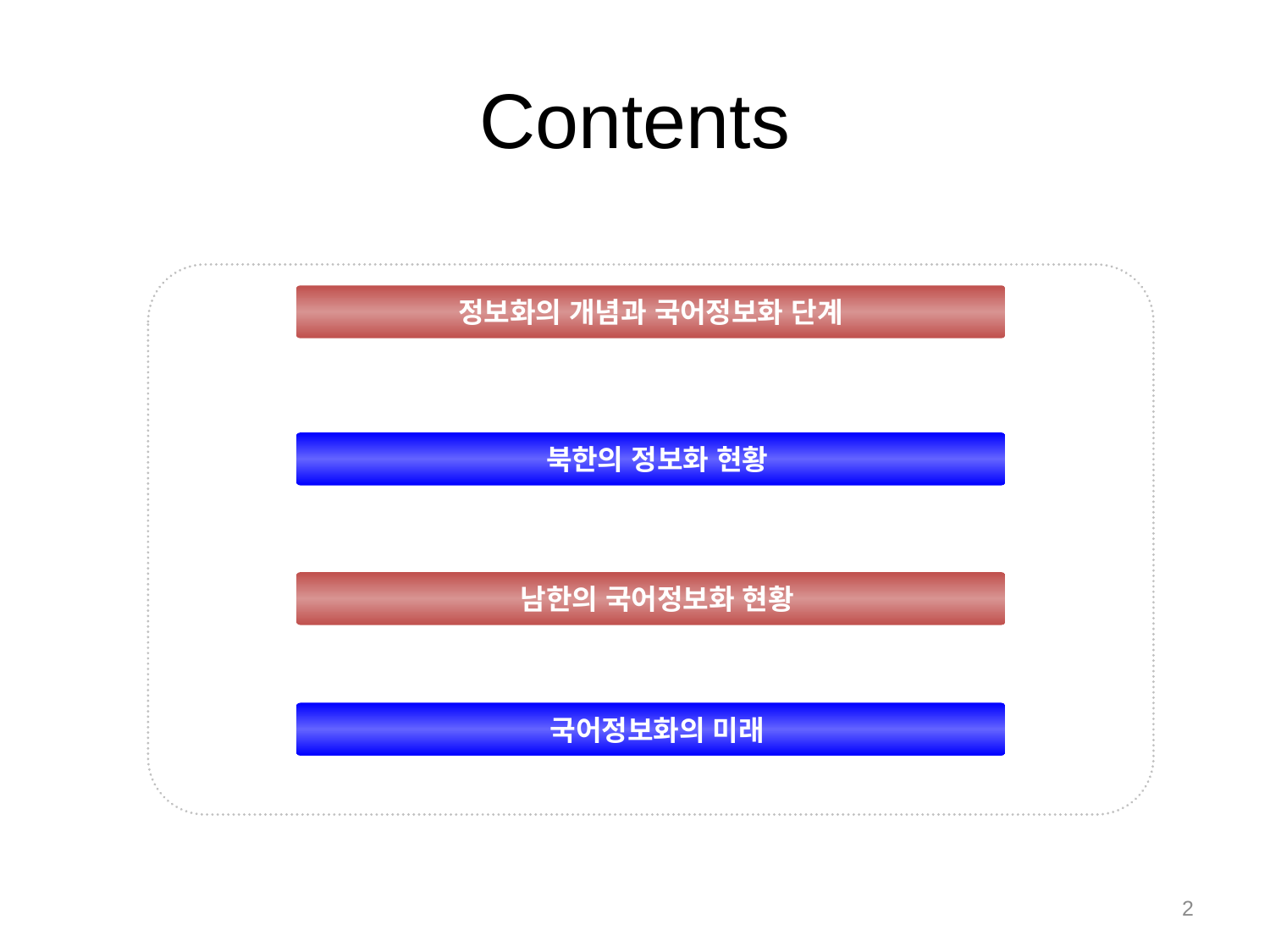

# Contents

정보화의 개념과 국어정보화 단계
 북한의 정보화 현황
 남한의 국어정보화 현황
 국어정보화의 미래
2